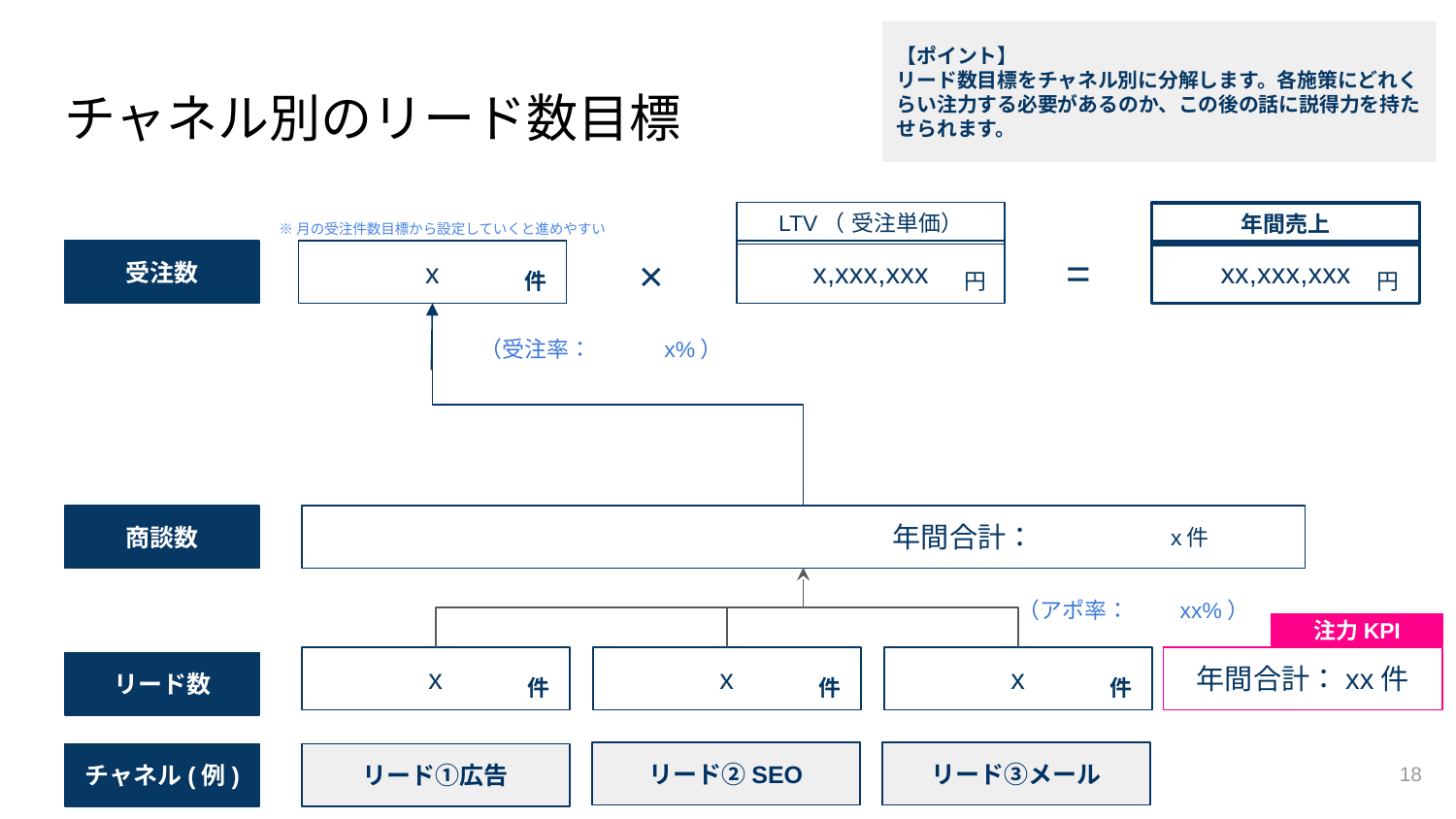

【ポイント】
リード数目標をチャネル別に分解します。各施策にどれくらい注力する必要があるのか、この後の話に説得力を持たせられます。
# チャネル別のリード数目標
LTV（≒ 受注単価）
年間売上
※月の受注件数目標から設定していくと進めやすい
受注数
x
x,xxx,xxx
xx,xxx,xxx
=
×
件
円
円
（受注率：　　　x%）

商談数
年間合計：
x件
（アポ率：　　xx%）
注力KPI
年間合計：xx件
x
x
x
リード数
件
件
件
18
リード②SEO
リード③メール
チャネル(例)
リード①広告